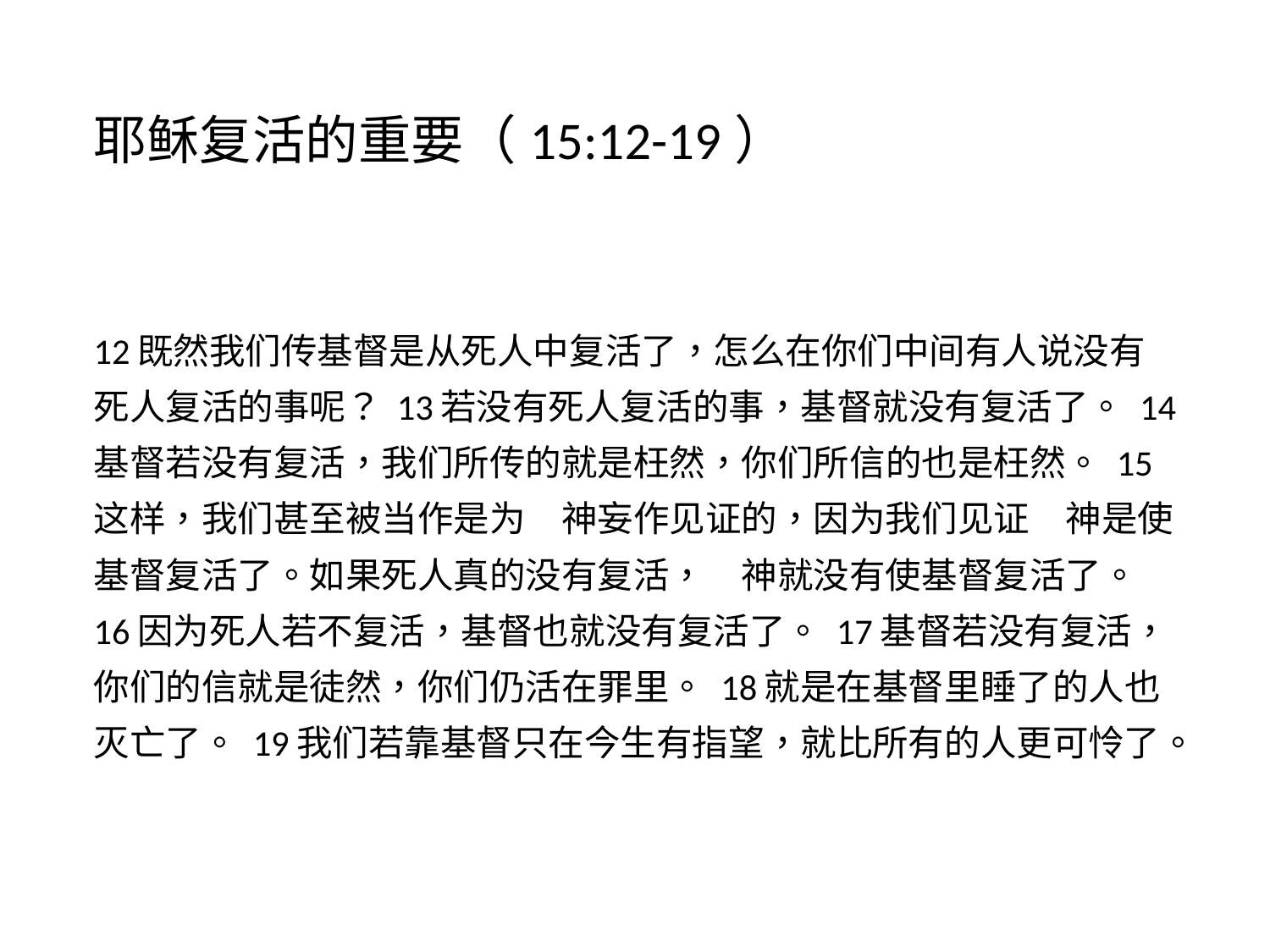

# 耶稣复活的重要（15:12-19）
12既然我们传基督是从死人中复活了，怎么在你们中间有人说没有死人复活的事呢？ 13若没有死人复活的事，基督就没有复活了。 14基督若没有复活，我们所传的就是枉然，你们所信的也是枉然。 15这样，我们甚至被当作是为　神妄作见证的，因为我们见证　神是使基督复活了。如果死人真的没有复活，　神就没有使基督复活了。 16因为死人若不复活，基督也就没有复活了。 17基督若没有复活，你们的信就是徒然，你们仍活在罪里。 18就是在基督里睡了的人也灭亡了。 19我们若靠基督只在今生有指望，就比所有的人更可怜了。